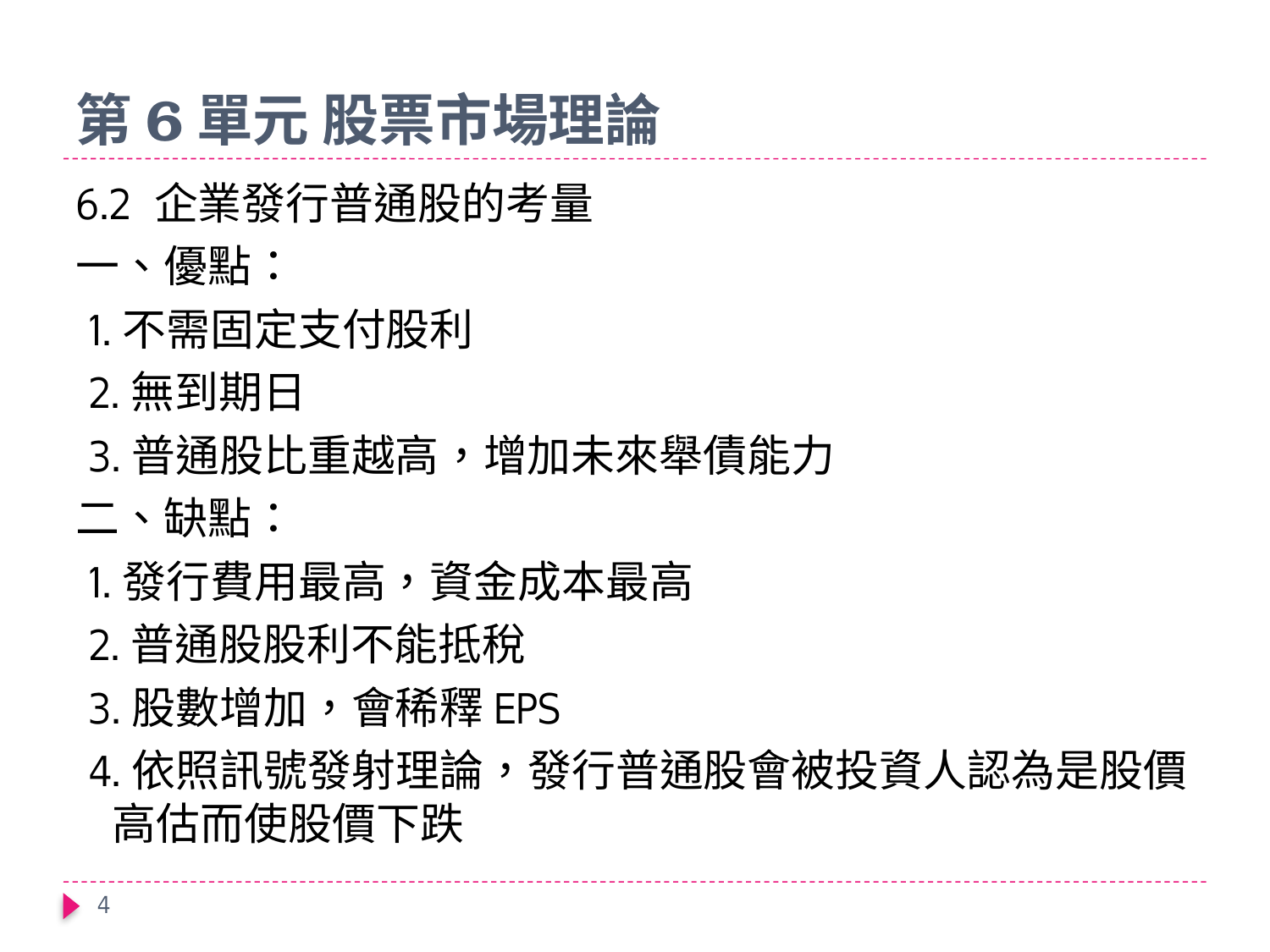

# 第6單元 股票市場理論
6.2 企業發行普通股的考量
一、優點：
 1.不需固定支付股利
 2.無到期日
 3.普通股比重越高，增加未來舉債能力
二、缺點：
 1.發行費用最高，資金成本最高
 2.普通股股利不能抵稅
 3.股數增加，會稀釋EPS
 4.依照訊號發射理論，發行普通股會被投資人認為是股價高估而使股價下跌

4